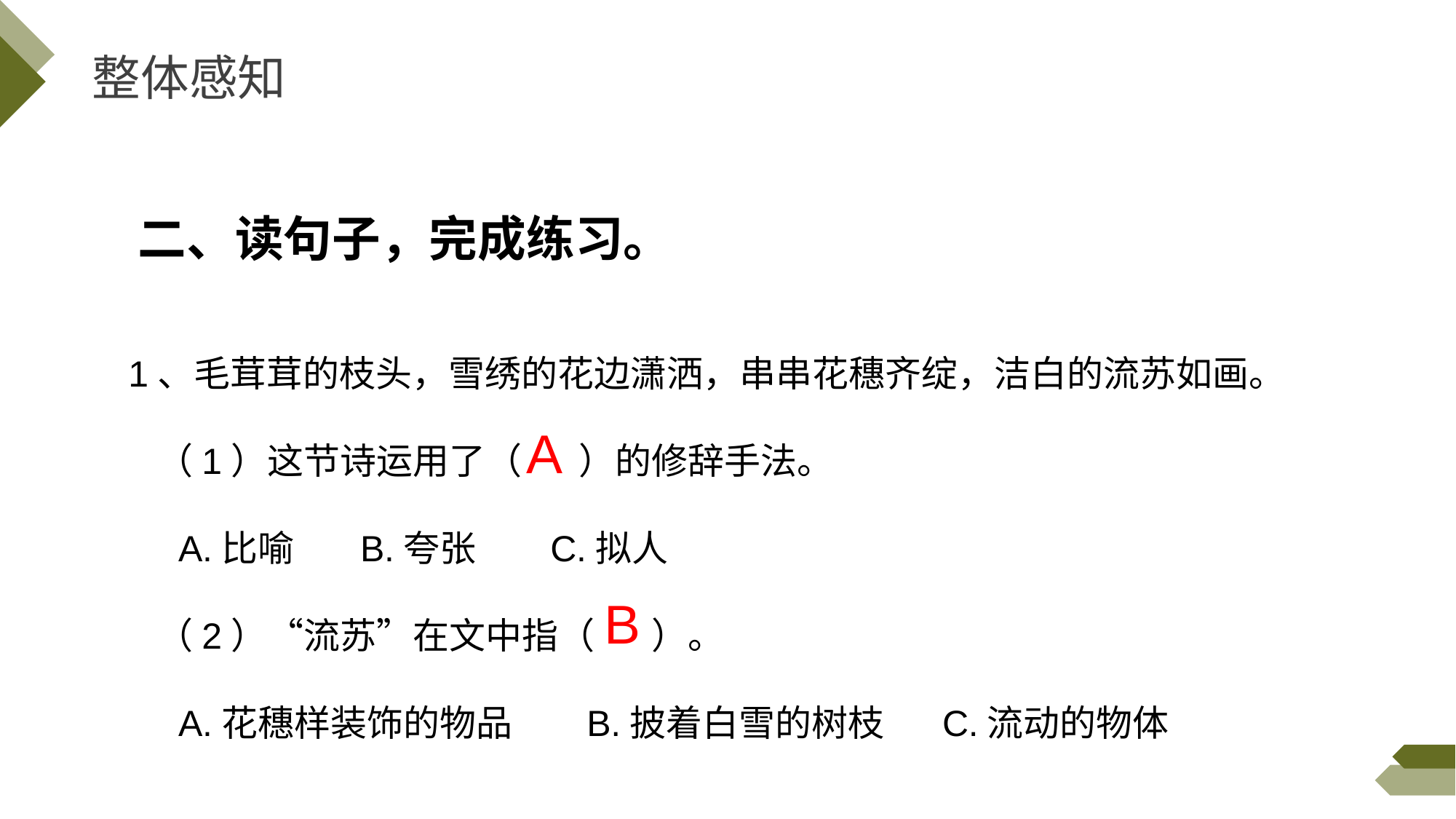

整体感知
二、读句子，完成练习。
  1、毛茸茸的枝头，雪绣的花边潇洒，串串花穗齐绽，洁白的流苏如画。
     （1）这节诗运用了（       ）的修辞手法。
       A.比喻       B.夸张        C.拟人
     （2）“流苏”在文中指（       ）。
       A.花穗样装饰的物品        B.披着白雪的树枝      C.流动的物体
A
B